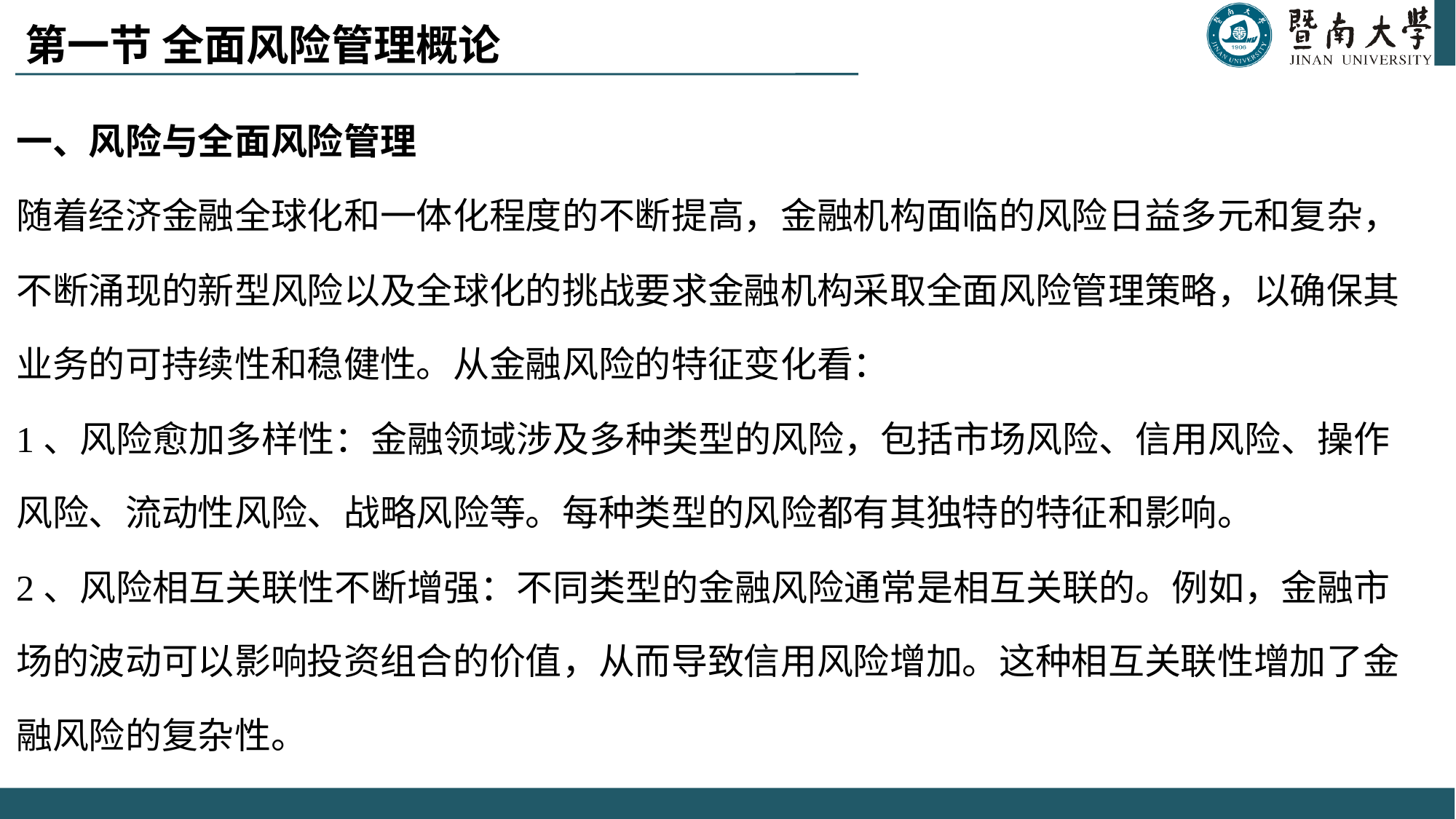

# 第一节 全面风险管理概论
一、风险与全面风险管理
随着经济金融全球化和一体化程度的不断提高，金融机构面临的风险日益多元和复杂，不断涌现的新型风险以及全球化的挑战要求金融机构采取全面风险管理策略，以确保其业务的可持续性和稳健性。从金融风险的特征变化看：
1、风险愈加多样性：金融领域涉及多种类型的风险，包括市场风险、信用风险、操作风险、流动性风险、战略风险等。每种类型的风险都有其独特的特征和影响。
2、风险相互关联性不断增强：不同类型的金融风险通常是相互关联的。例如，金融市场的波动可以影响投资组合的价值，从而导致信用风险增加。这种相互关联性增加了金融风险的复杂性。